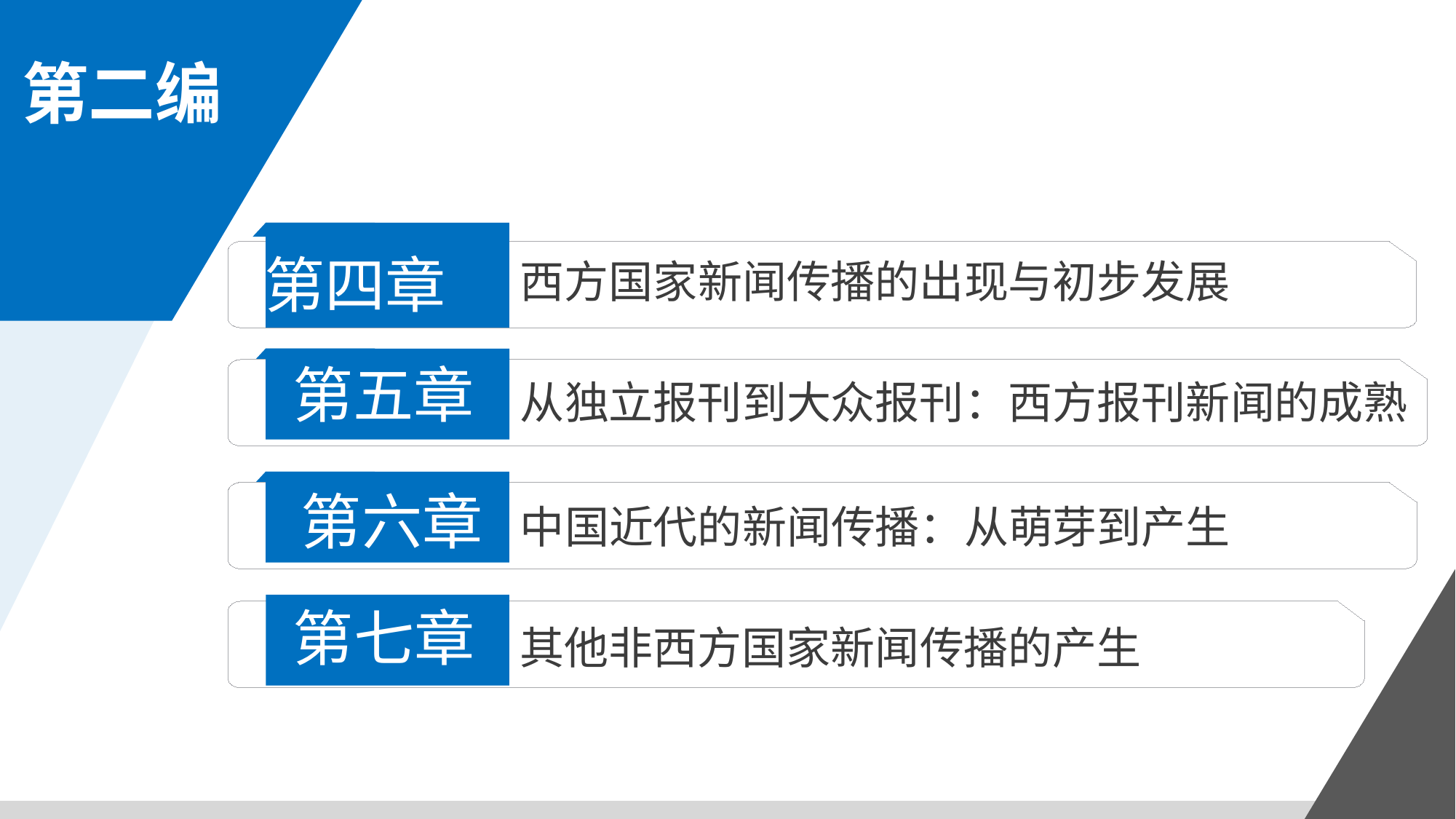

第二编

  第四章

西方国家新闻传播的出现与初步发展

第五章

从独立报刊到大众报刊：西方报刊新闻的成熟

第六章

中国近代的新闻传播：从萌芽到产生

第七章

第六章
第六章

其他非西方国家新闻传播的产生